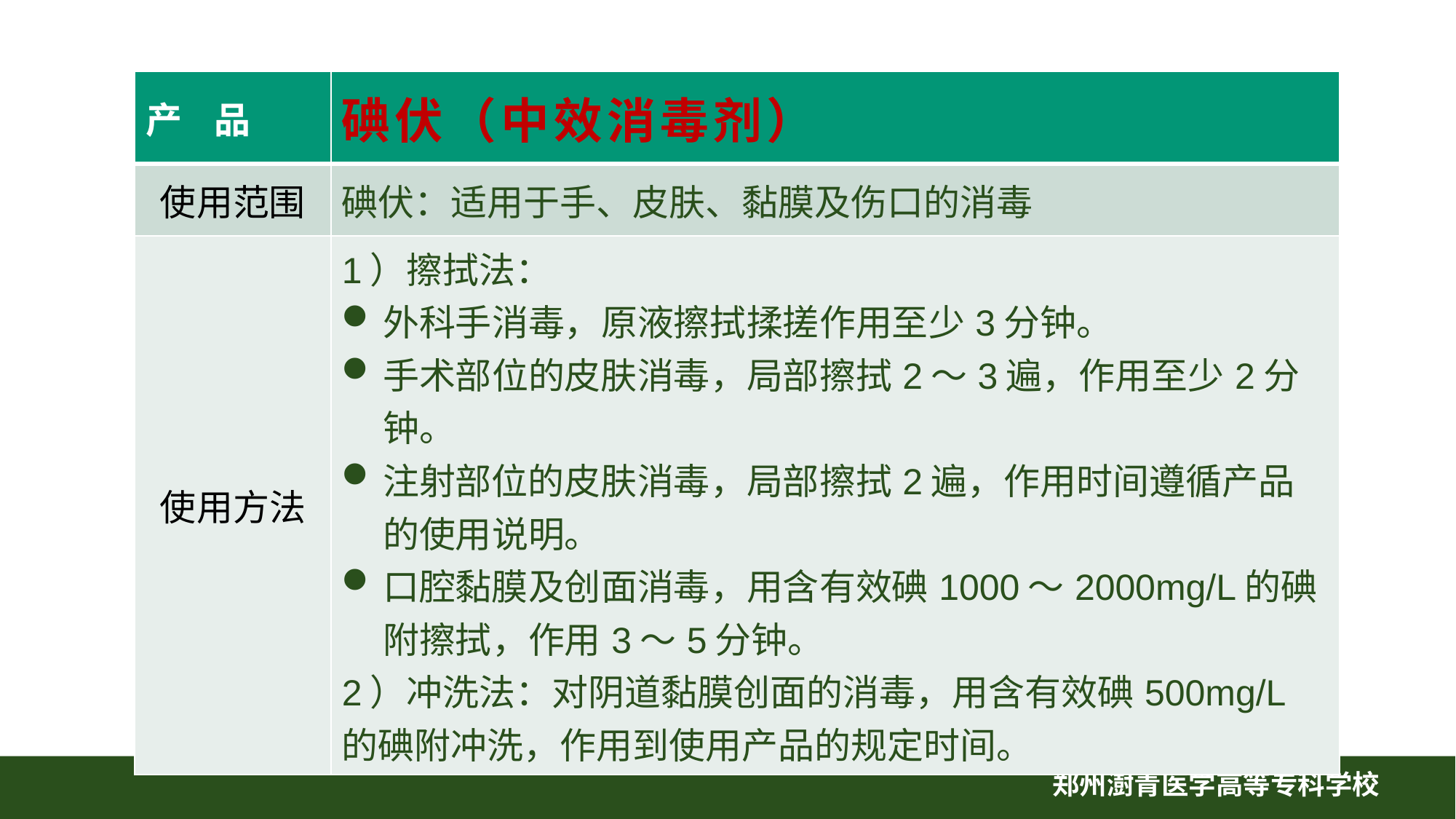

| 产 品 | 碘伏（中效消毒剂） |
| --- | --- |
| 使用范围 | 碘伏：适用于手、皮肤、黏膜及伤口的消毒 |
| 使用方法 | 1）擦拭法： 外科手消毒，原液擦拭揉搓作用至少3分钟。 手术部位的皮肤消毒，局部擦拭2～3遍，作用至少2分钟。 注射部位的皮肤消毒，局部擦拭2遍，作用时间遵循产品的使用说明。 口腔黏膜及创面消毒，用含有效碘1000～2000mg/L的碘附擦拭，作用3～5分钟。 2）冲洗法：对阴道黏膜创面的消毒，用含有效碘500mg/L的碘附冲洗，作用到使用产品的规定时间。 |
郑州澍青医学高等专科学校